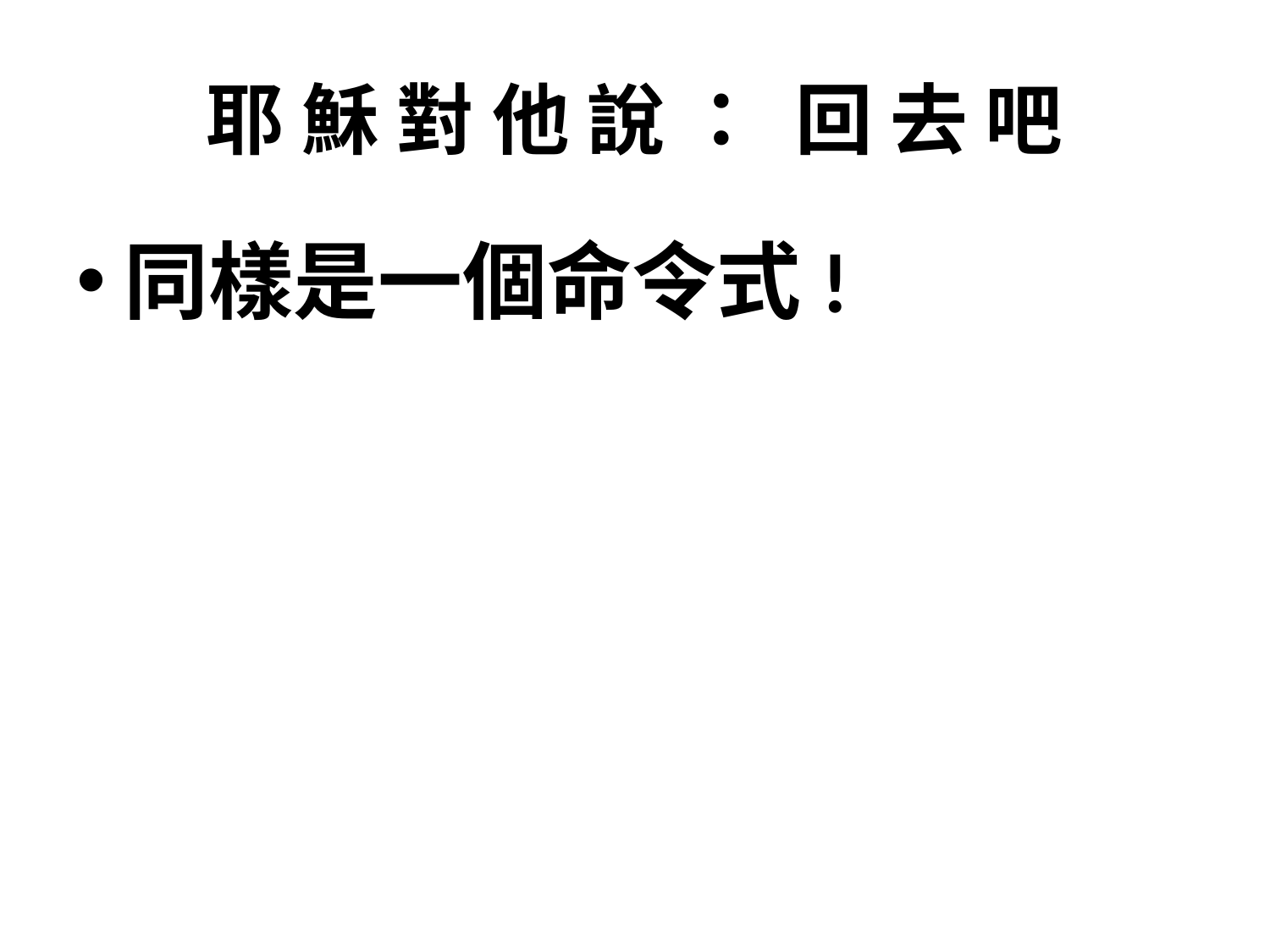

# 耶 穌 對 他 說 ：  回 去 吧
同樣是一個命令式!